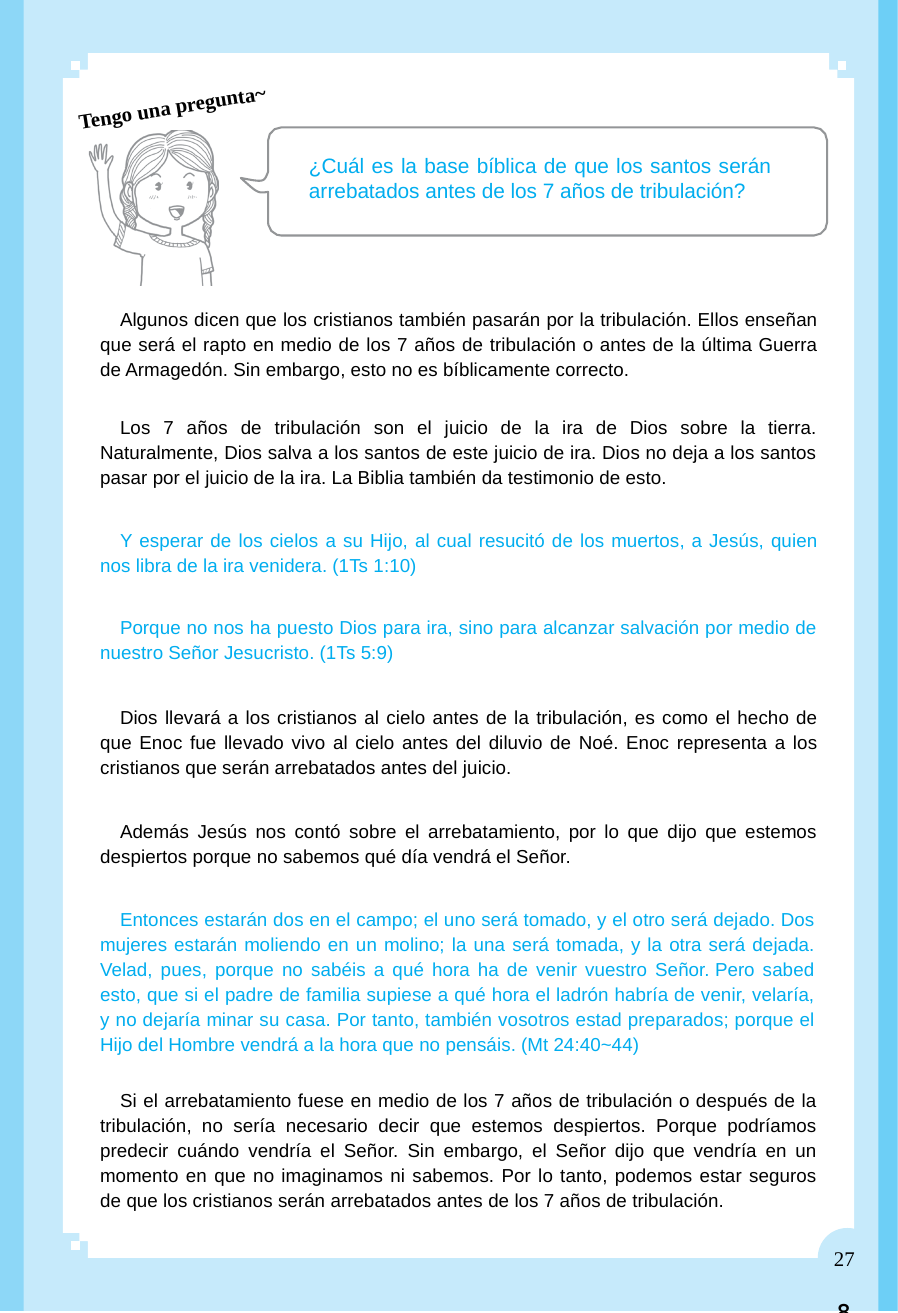

질문있어요~
성경을 믿지 않으려고 고의적인 악심으로 성경을 보면 많은 내용이 모순으로 보이지만 믿으려는 착한 마음으로 보면 믿을 수 있는 증거를 얼마든지 하나님께 서는 성령을 통해서 우리 마음에 보 여주십니다.
왜냐면 성경에는 질문하신 내용 말고도 수많은 예언과 성취의 증거들이 있으니 따져보자하는 마 음과 시간만 투자한다면 자연스럽게 해결될 것이 확실하니 까요.
실제 아라랏트산은 터어키와 아르메니아 국경 근처에 있는 산으로 그 곳에서 부터 시날평지 가운 데 “바벨”이라고 생각하는 지역은 아라랏트산을 기준하면 서 쪽이 아니라 동남쪽이 됩니다.
그러므로 아라랏트산 근처에서의 군집생활과 시날평지가 있는 동방으로 라는 말은 성경적으로 아 무 문제가 없는 표현이라 할 수 있습니다.
8

Tengo una pregunta~

¿Cuál es la base bíblica de que los santos serán arrebatados antes de los 7 años de tribulación?

Algunos dicen que los cristianos también pasarán por la tribulación. Ellos enseñan que será el rapto en medio de los 7 años de tribulación o antes de la última Guerra de Armagedón. Sin embargo, esto no es bíblicamente correcto.
Los 7 años de tribulación son el juicio de la ira de Dios sobre la tierra. Naturalmente, Dios salva a los santos de este juicio de ira. Dios no deja a los santos pasar por el juicio de la ira. La Biblia también da testimonio de esto.
Y esperar de los cielos a su Hijo, al cual resucitó de los muertos, a Jesús, quien nos libra de la ira venidera. (1Ts 1:10)
Porque no nos ha puesto Dios para ira, sino para alcanzar salvación por medio de nuestro Señor Jesucristo. (1Ts 5:9)
Dios llevará a los cristianos al cielo antes de la tribulación, es como el hecho de que Enoc fue llevado vivo al cielo antes del diluvio de Noé. Enoc representa a los cristianos que serán arrebatados antes del juicio.
Además Jesús nos contó sobre el arrebatamiento, por lo que dijo que estemos despiertos porque no sabemos qué día vendrá el Señor.
Entonces estarán dos en el campo; el uno será tomado, y el otro será dejado. Dos mujeres estarán moliendo en un molino; la una será tomada, y la otra será dejada. Velad, pues, porque no sabéis a qué hora ha de venir vuestro Señor. Pero sabed esto, que si el padre de familia supiese a qué hora el ladrón habría de venir, velaría, y no dejaría minar su casa. Por tanto, también vosotros estad preparados; porque el Hijo del Hombre vendrá a la hora que no pensáis. (Mt 24:40~44)
Si el arrebatamiento fuese en medio de los 7 años de tribulación o después de la tribulación, no sería necesario decir que estemos despiertos. Porque podríamos predecir cuándo vendría el Señor. Sin embargo, el Señor dijo que vendría en un momento en que no imaginamos ni sabemos. Por lo tanto, podemos estar seguros de que los cristianos serán arrebatados antes de los 7 años de tribulación.

27